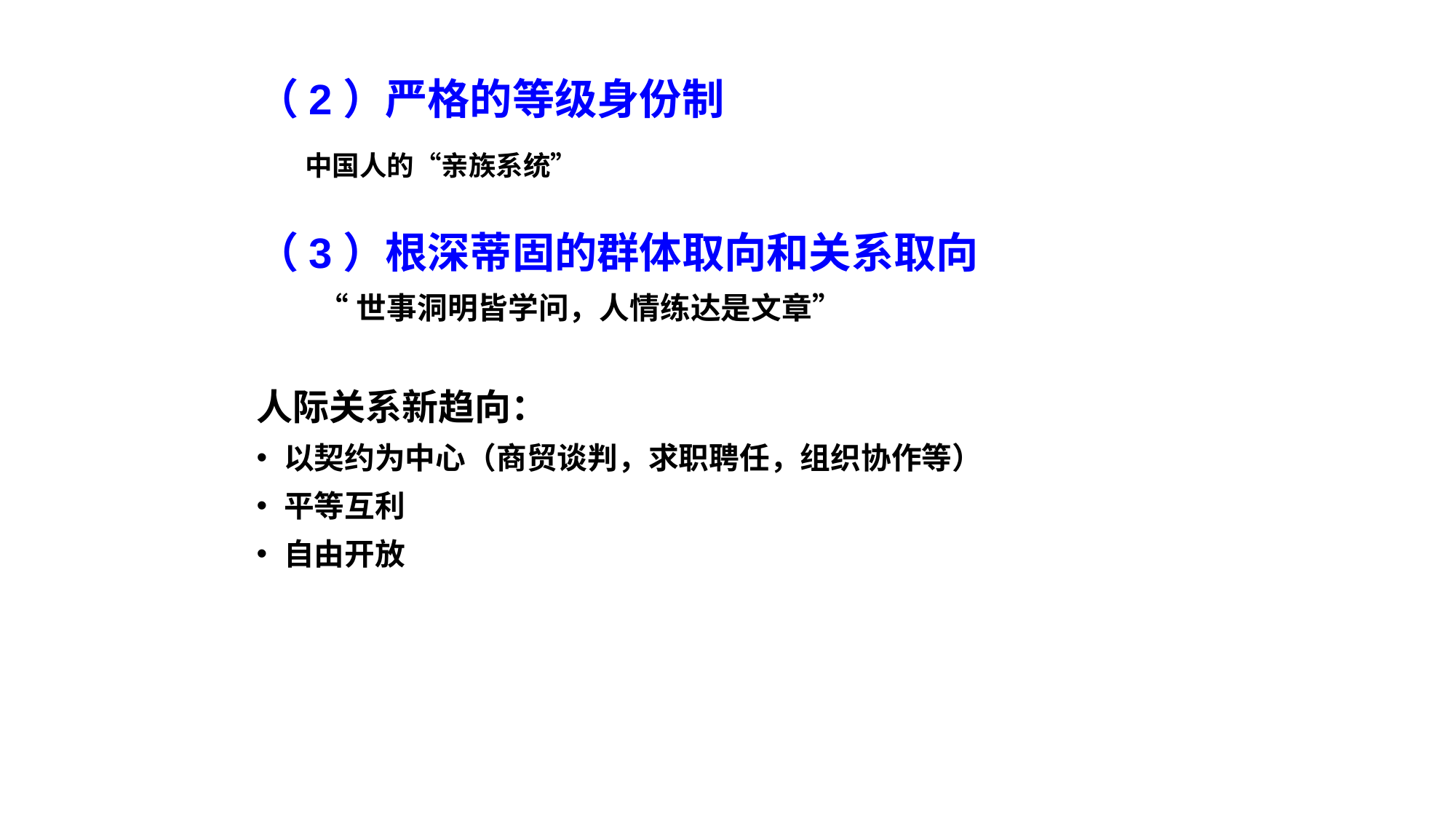

（2）严格的等级身份制
    中国人的“亲族系统”

（3）根深蒂固的群体取向和关系取向
         “世事洞明皆学问，人情练达是文章”

人际关系新趋向：
以契约为中心（商贸谈判，求职聘任，组织协作等）
平等互利
自由开放